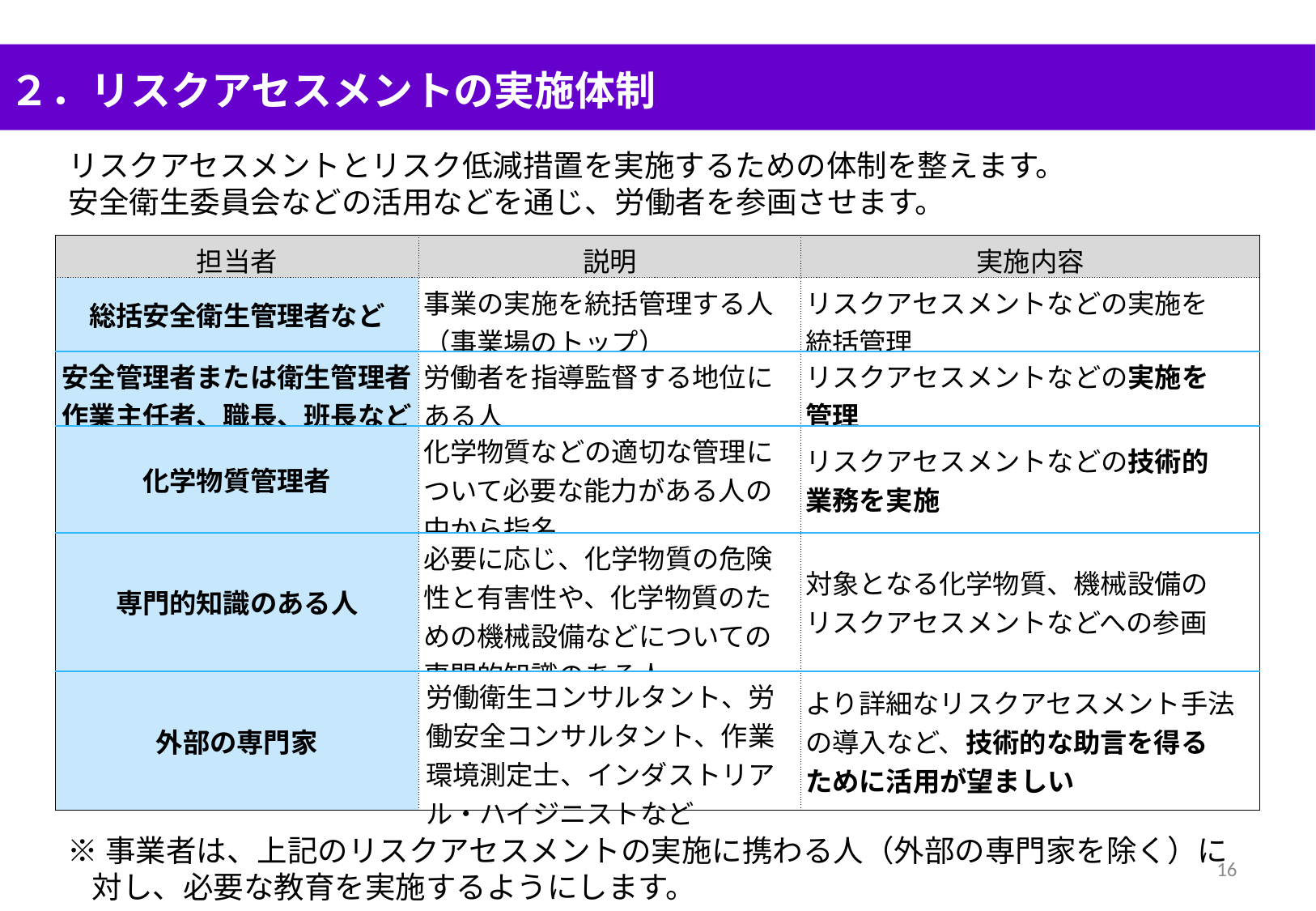

２．リスクアセスメントの実施体制
リスクアセスメントとリスク低減措置を実施するための体制を整えます。
安全衛生委員会などの活用などを通じ、労働者を参画させます。
| 担当者 | 説明 | 実施内容 |
| --- | --- | --- |
| 総括安全衛生管理者など | 事業の実施を統括管理する人 （事業場のトップ） | リスクアセスメントなどの実施を 統括管理 |
| 安全管理者または衛生管理者 作業主任者、職長、班長など | 労働者を指導監督する地位にある人 | リスクアセスメントなどの実施を 管理 |
| 化学物質管理者 | 化学物質などの適切な管理について必要な能力がある人の中から指名 | リスクアセスメントなどの技術的 業務を実施 |
| 専門的知識のある人 | 必要に応じ、化学物質の危険性と有害性や、化学物質のための機械設備などについての専門的知識のある人 | 対象となる化学物質、機械設備の リスクアセスメントなどへの参画 |
| 外部の専門家 | 労働衛生コンサルタント、労働安全コンサルタント、作業環境測定士、インダストリアル・ハイジニストなど | より詳細なリスクアセスメント手法 の導入など、技術的な助言を得る ために活用が望ましい |
※事業者は、上記のリスクアセスメントの実施に携わる人（外部の専門家を除く）に対し、必要な教育を実施するようにします。
16